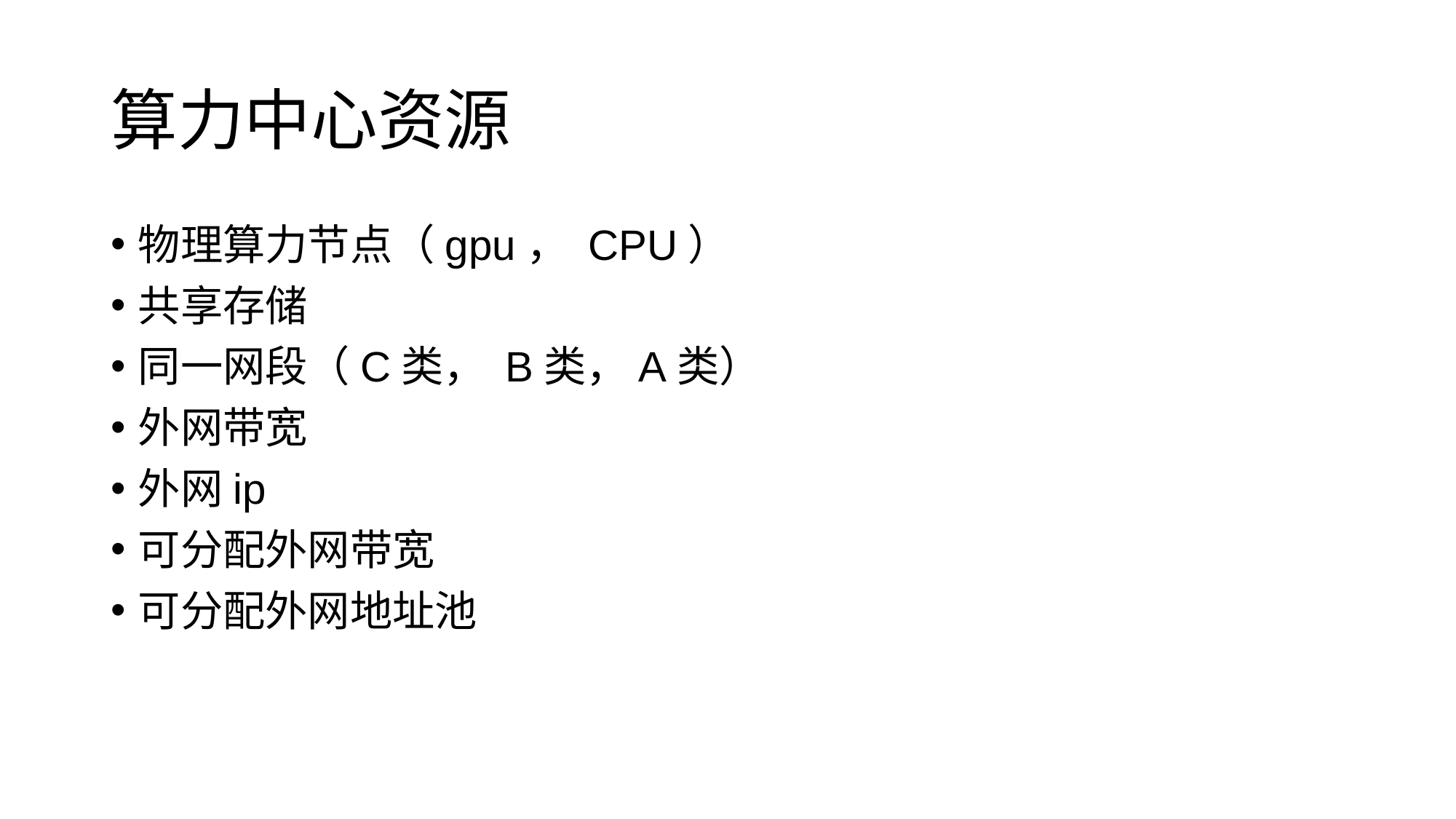

# 算力中心资源
物理算力节点（gpu， CPU）
共享存储
同一网段（C类， B类，A类）
外网带宽
外网ip
可分配外网带宽
可分配外网地址池